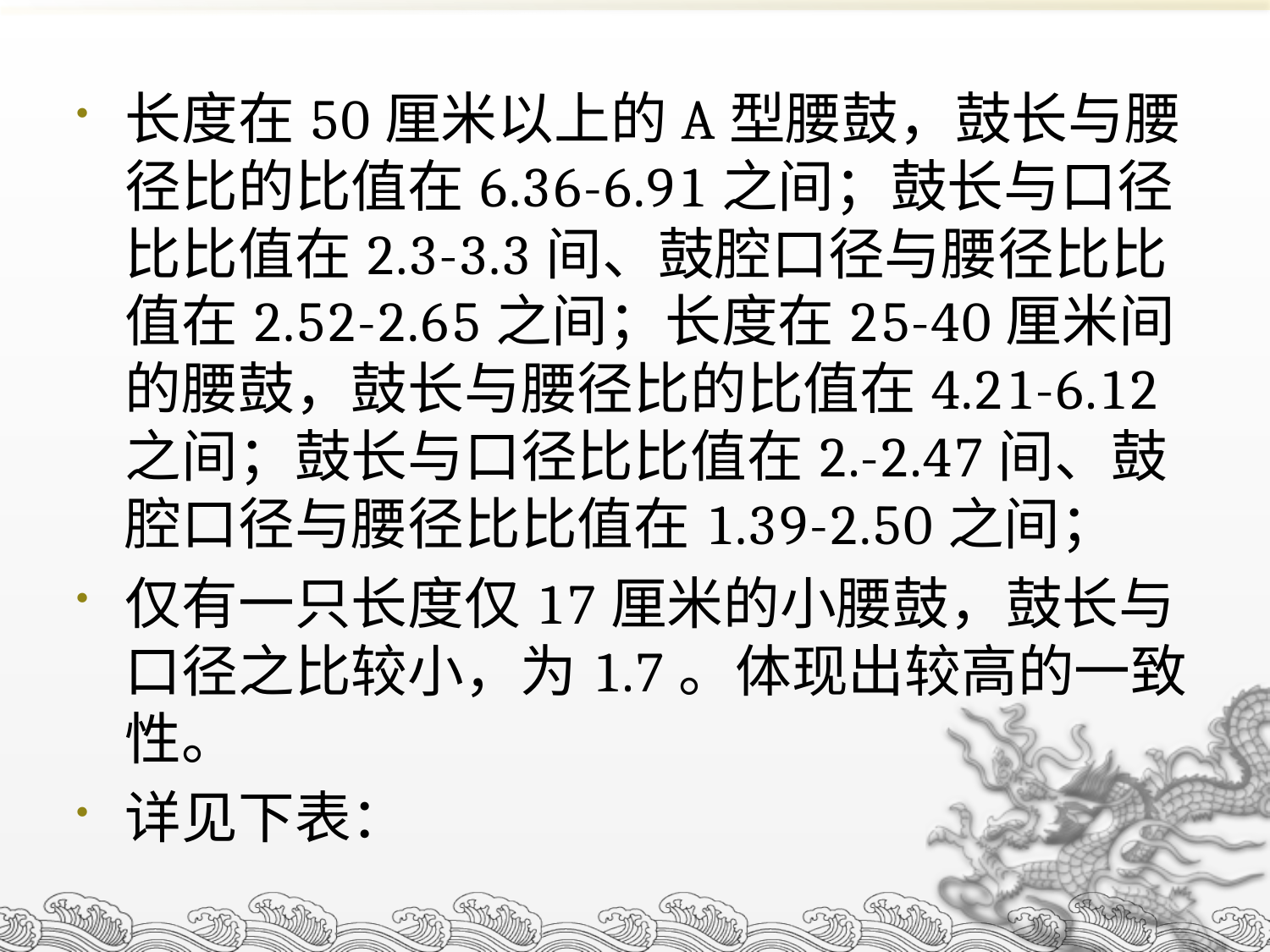

#
长度在50厘米以上的A型腰鼓，鼓长与腰径比的比值在6.36-6.91之间；鼓长与口径比比值在2.3-3.3间、鼓腔口径与腰径比比值在2.52-2.65之间；长度在25-40厘米间的腰鼓，鼓长与腰径比的比值在4.21-6.12之间；鼓长与口径比比值在2.-2.47间、鼓腔口径与腰径比比值在1.39-2.50之间；
仅有一只长度仅17厘米的小腰鼓，鼓长与口径之比较小，为1.7。体现出较高的一致性。
详见下表：